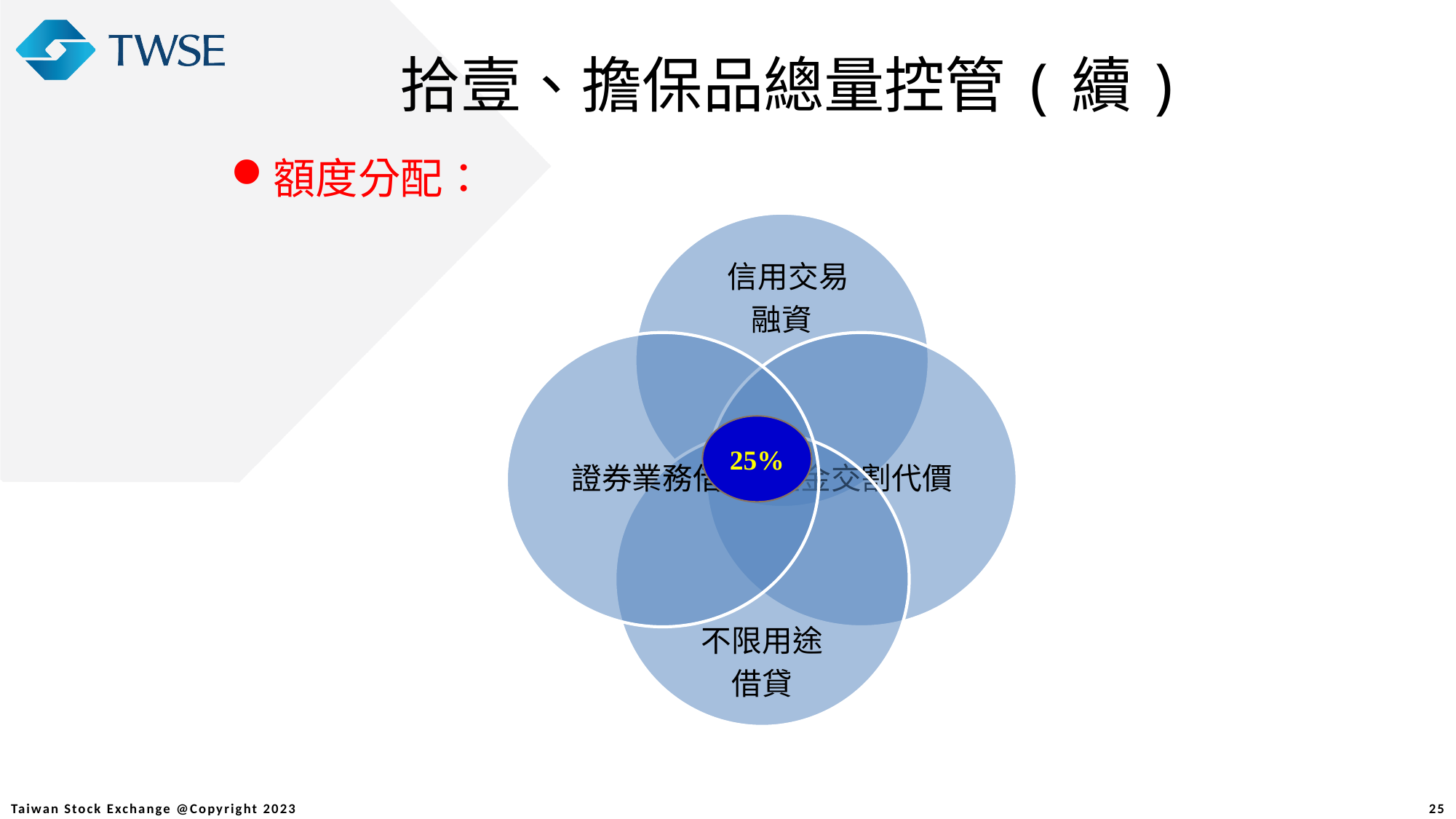

拾壹、擔保品總量控管(續)

額度分配：

 信用交易
融資
證金交割代價

不限用途
借貸
證券業務借貸
25%
25